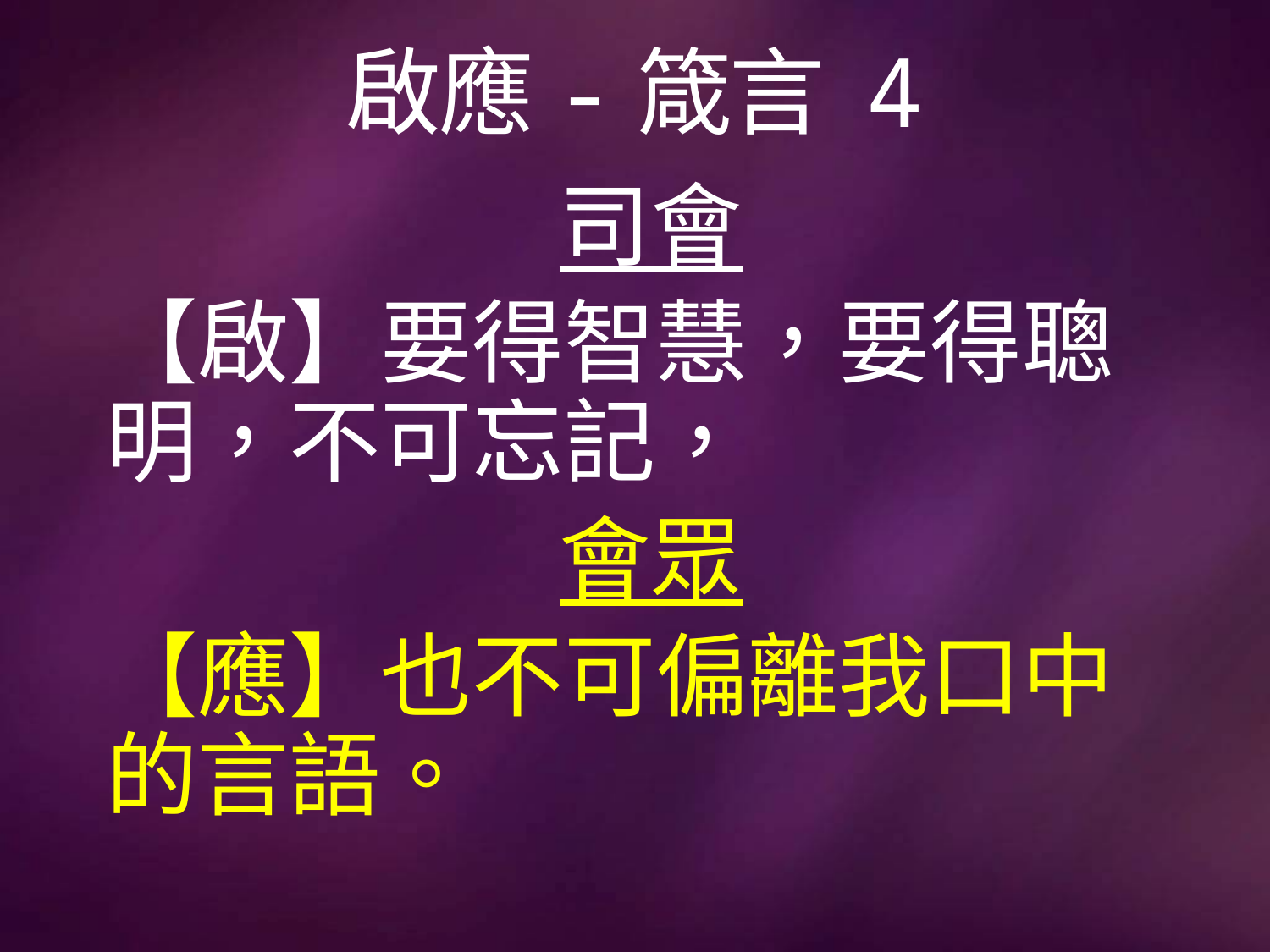

# 啟應-箴言 4
司會
【啟】要得智慧，要得聰明，不可忘記，
會眾
【應】也不可偏離我口中的言語。